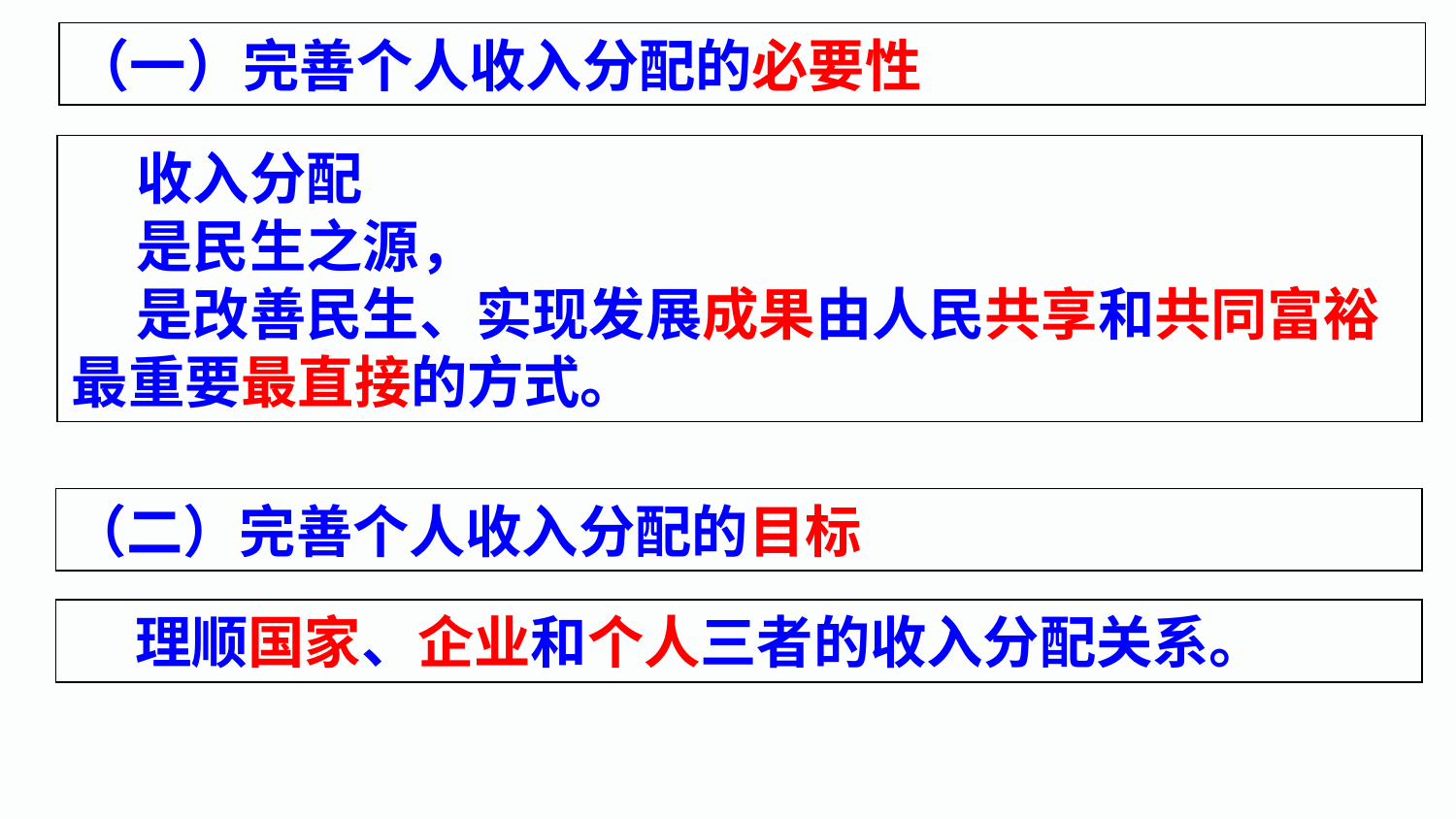

（一）完善个人收入分配的必要性
    收入分配
    是民生之源，
    是改善民生、实现发展成果由人民共享和共同富裕最重要最直接的方式。
（二）完善个人收入分配的目标
    理顺国家、企业和个人三者的收入分配关系。